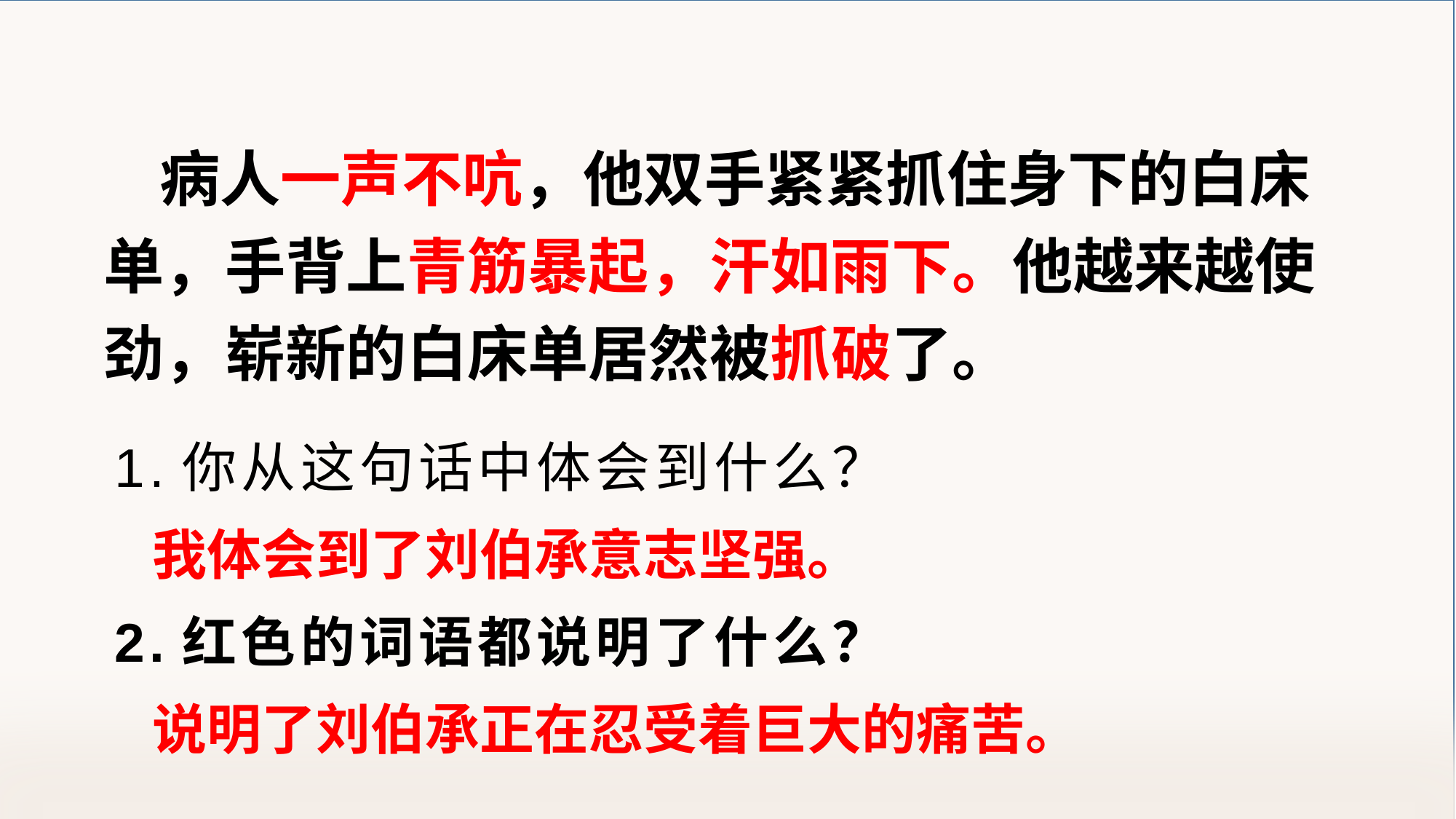

病人一声不吭，他双手紧紧抓住身下的白床单，手背上青筋暴起，汗如雨下。他越来越使劲，崭新的白床单居然被抓破了。
1.你从这句话中体会到什么？
  我体会到了刘伯承意志坚强。
2.红色的词语都说明了什么？
  说明了刘伯承正在忍受着巨大的痛苦。